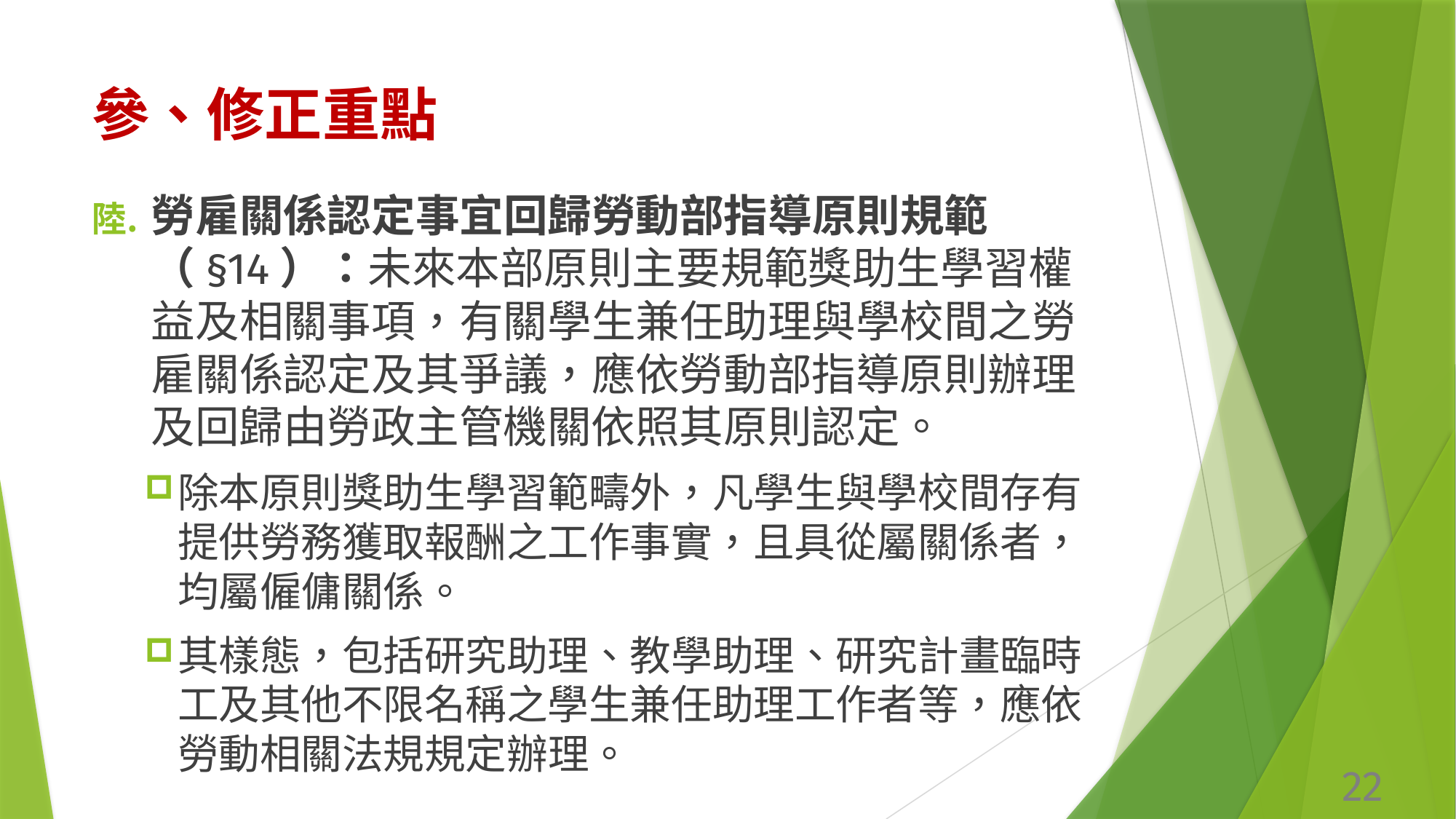

# 參、修正重點
勞雇關係認定事宜回歸勞動部指導原則規範（§14）：未來本部原則主要規範獎助生學習權益及相關事項，有關學生兼任助理與學校間之勞雇關係認定及其爭議，應依勞動部指導原則辦理及回歸由勞政主管機關依照其原則認定。
除本原則獎助生學習範疇外，凡學生與學校間存有提供勞務獲取報酬之工作事實，且具從屬關係者，均屬僱傭關係。
其樣態，包括研究助理、教學助理、研究計畫臨時工及其他不限名稱之學生兼任助理工作者等，應依勞動相關法規規定辦理。
22